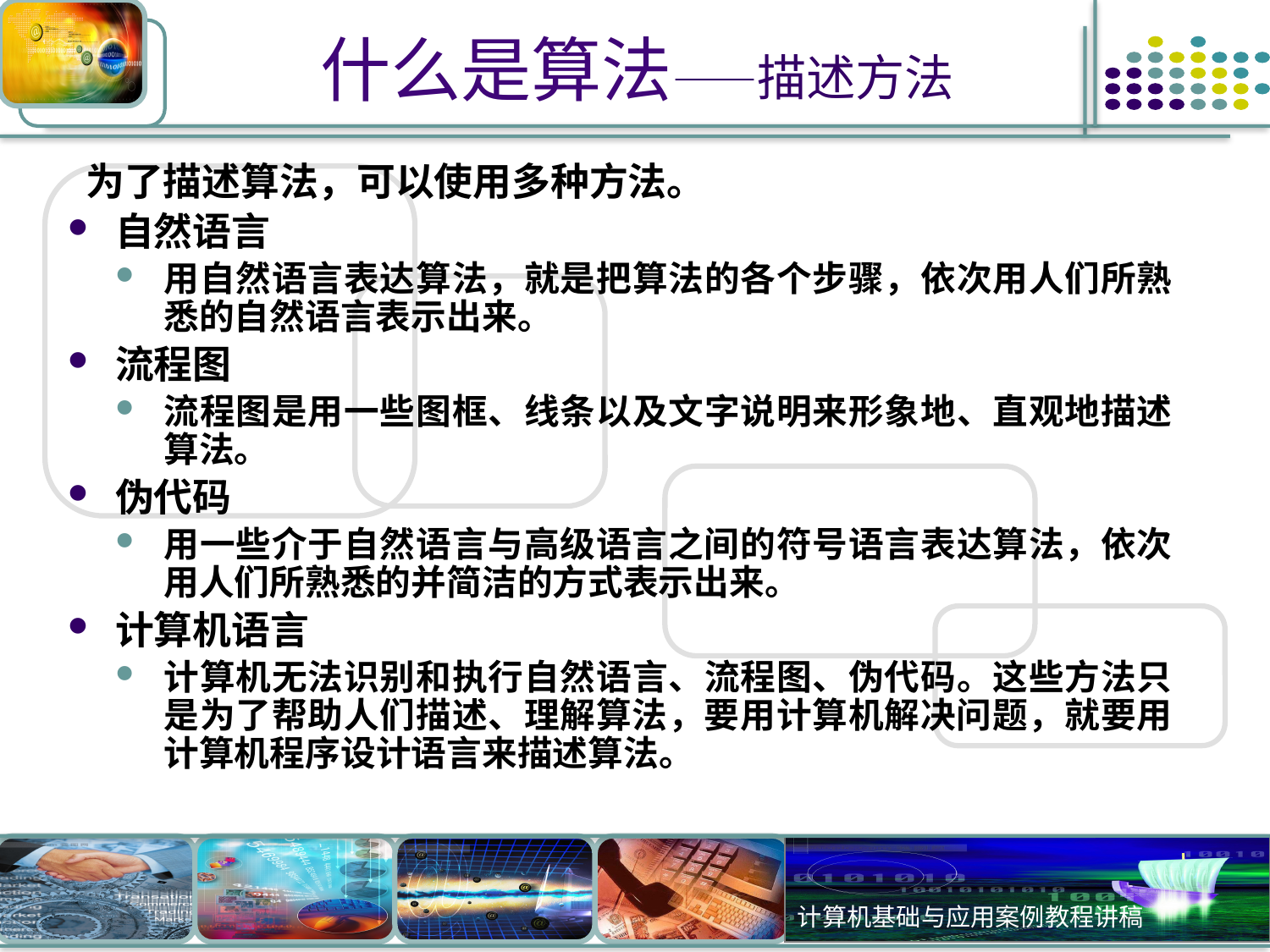

# 什么是算法——描述方法
 为了描述算法，可以使用多种方法。
自然语言
用自然语言表达算法，就是把算法的各个步骤，依次用人们所熟悉的自然语言表示出来。
流程图
流程图是用一些图框、线条以及文字说明来形象地、直观地描述算法。
伪代码
用一些介于自然语言与高级语言之间的符号语言表达算法，依次用人们所熟悉的并简洁的方式表示出来。
计算机语言
计算机无法识别和执行自然语言、流程图、伪代码。这些方法只是为了帮助人们描述、理解算法，要用计算机解决问题，就要用计算机程序设计语言来描述算法。